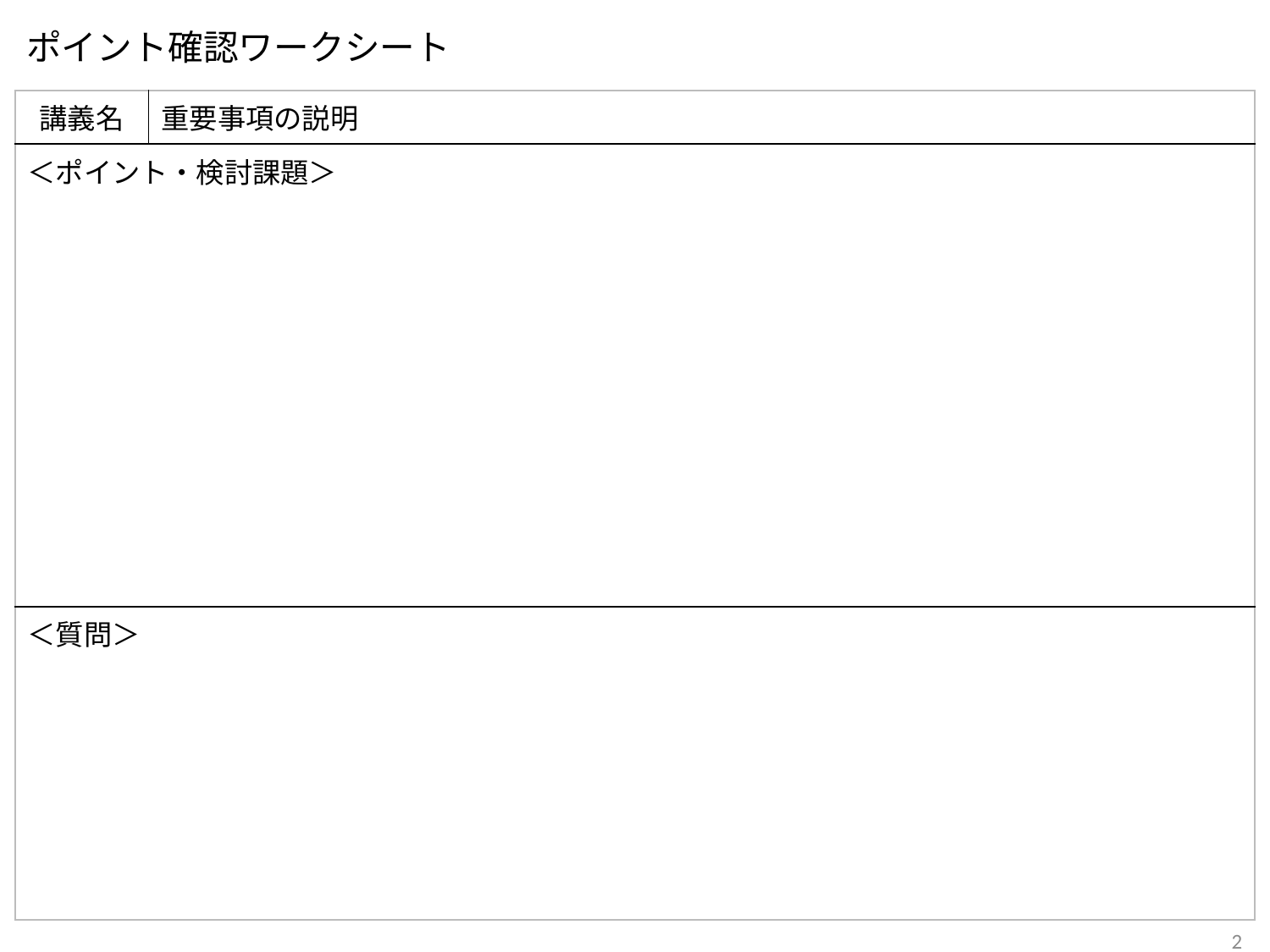

# ポイント確認ワークシート
| 講義名 | 重要事項の説明 |
| --- | --- |
| ＜ポイント・検討課題＞ |  |
| ＜質問＞ |  |
2